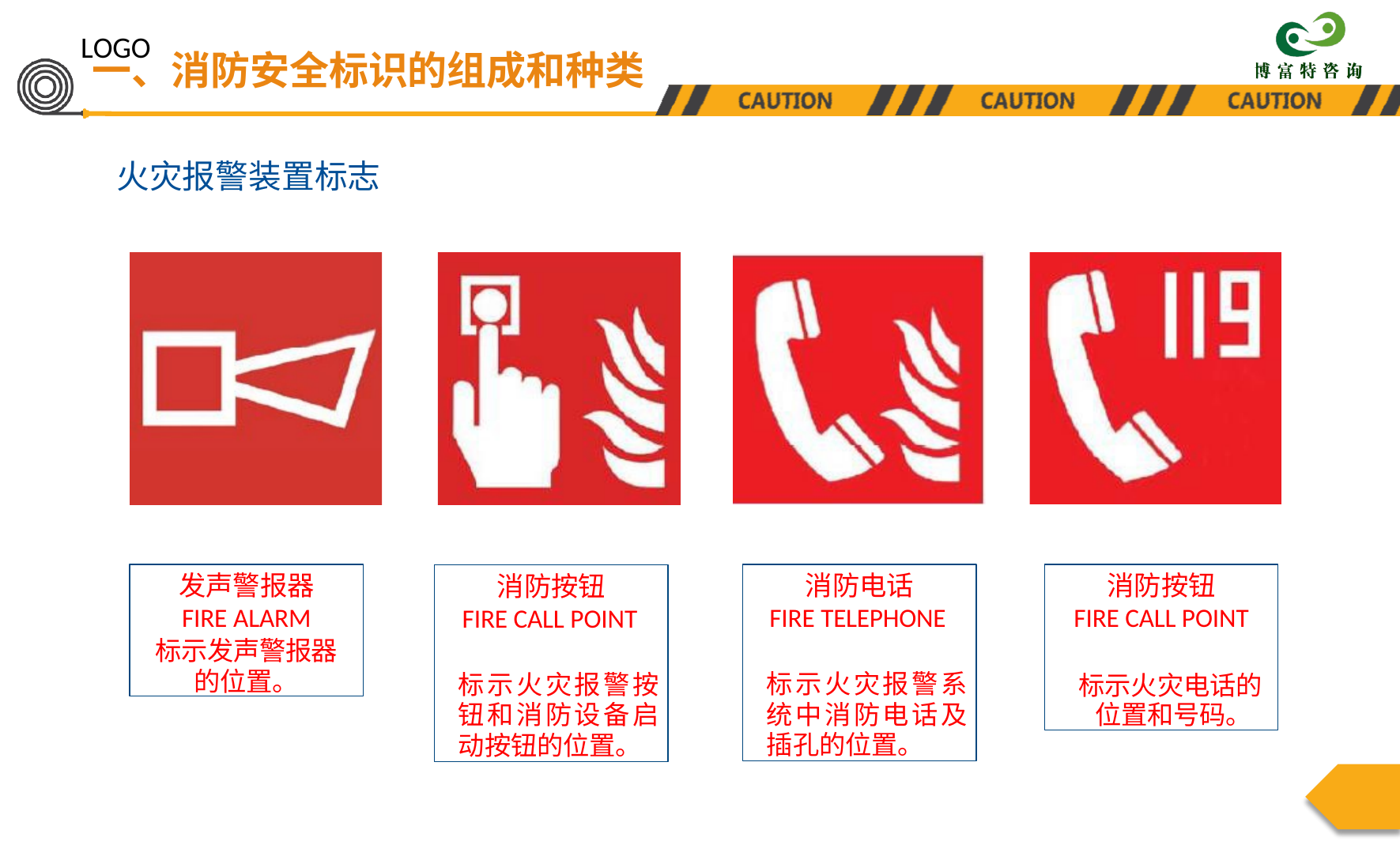

LOGO
一、消防安全标识的组成和种类
火灾报警装置标志

发声警报器
FIRE ALARM
标示发声警报器
的位置。
消防电话
FIRE TELEPHONE

标示火灾报警系  统中消防电话及  插孔的位置。
消防按钮
FIRE CALL POINT

标示火灾电话的  位置和号码。
消防按钮
FIRE CALL POINT

标示火灾报警按  钮和消防设备启  动按钮的位置。
8